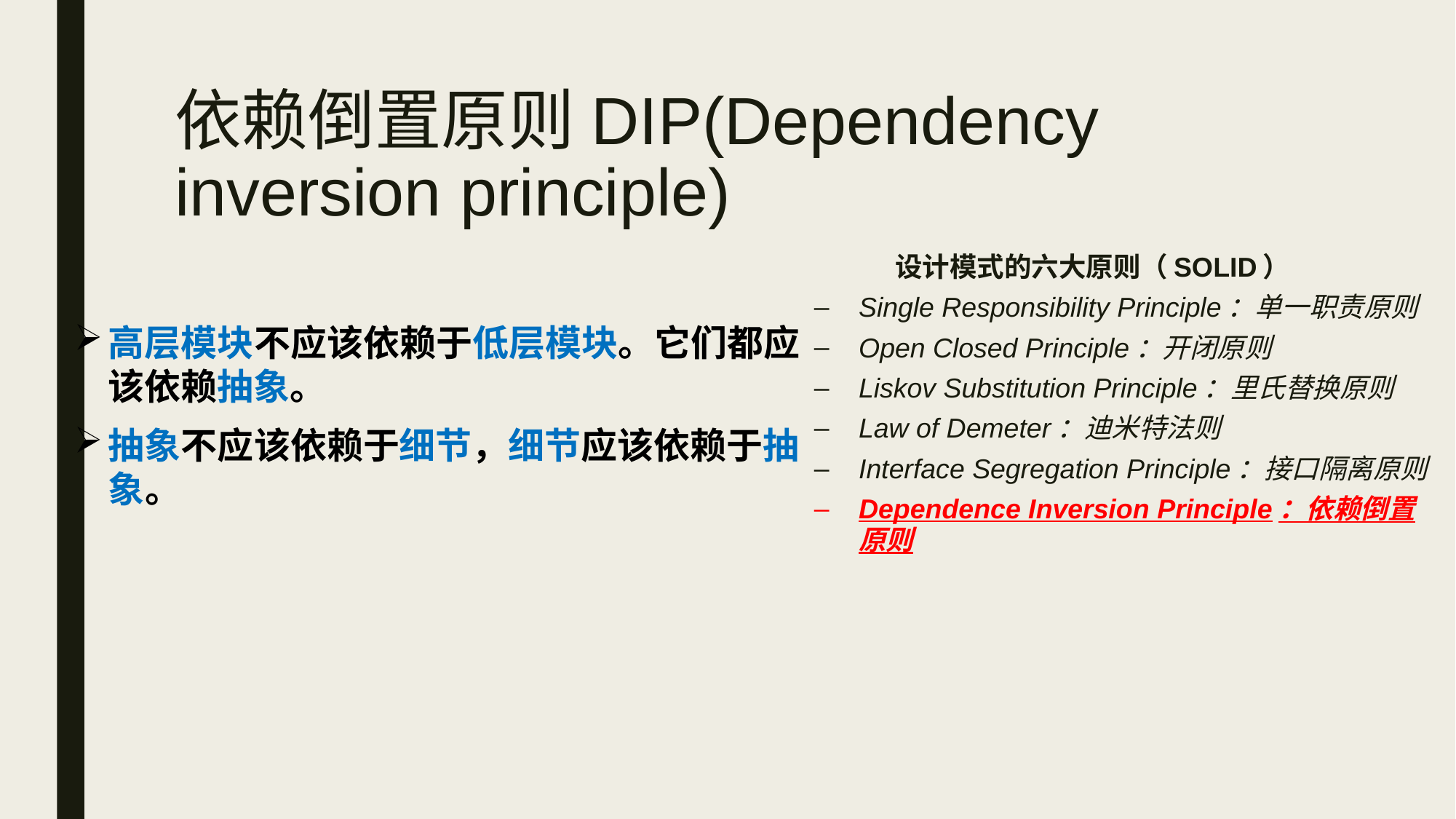

# 依赖倒置原则DIP(Dependency inversion principle)
设计模式的六大原则（SOLID）
Single Responsibility Principle：单一职责原则
Open Closed Principle：开闭原则
Liskov Substitution Principle：里氏替换原则
Law of Demeter：迪米特法则
Interface Segregation Principle：接口隔离原则
Dependence Inversion Principle：依赖倒置原则

高层模块不应该依赖于低层模块。它们都应该依赖抽象。
抽象不应该依赖于细节，细节应该依赖于抽象。